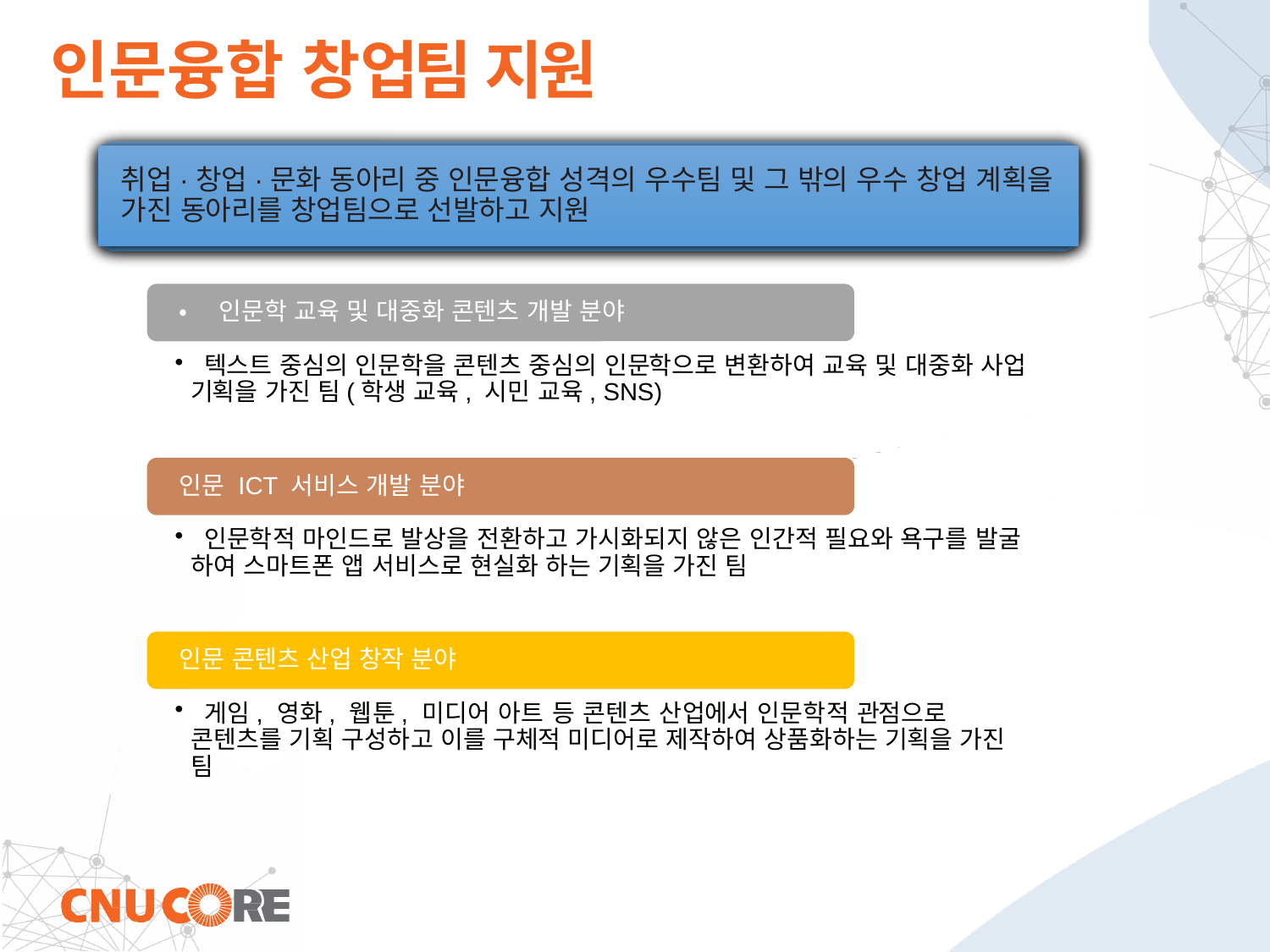

# 인문융합 창업팀 지원

취업·창업·문화 동아리 중 인문융합 성격의 우수팀 및 그 밖의 우수 창업 계획을 가진 동아리를 창업팀으로 선발하고 지원
 텍스트 중심의 인문학을 콘텐츠 중심의 인문학으로 변환하여 교육 및 대중화 사업 기획을 가진 팀(학생 교육, 시민 교육, SNS)
•인문학 교육 및 대중화 콘텐츠 개발 분야
 인문학적 마인드로 발상을 전환하고 가시화되지 않은 인간적 필요와 욕구를 발굴 하여 스마트폰 앱 서비스로 현실화 하는 기획을 가진 팀
인문 ICT 서비스 개발 분야
 게임, 영화, 웹툰, 미디어 아트 등 콘텐츠 산업에서 인문학적 관점으로 콘텐츠를 기획 구성하고 이를 구체적 미디어로 제작하여 상품화하는 기획을 가진 팀
인문 콘텐츠 산업 창작 분야